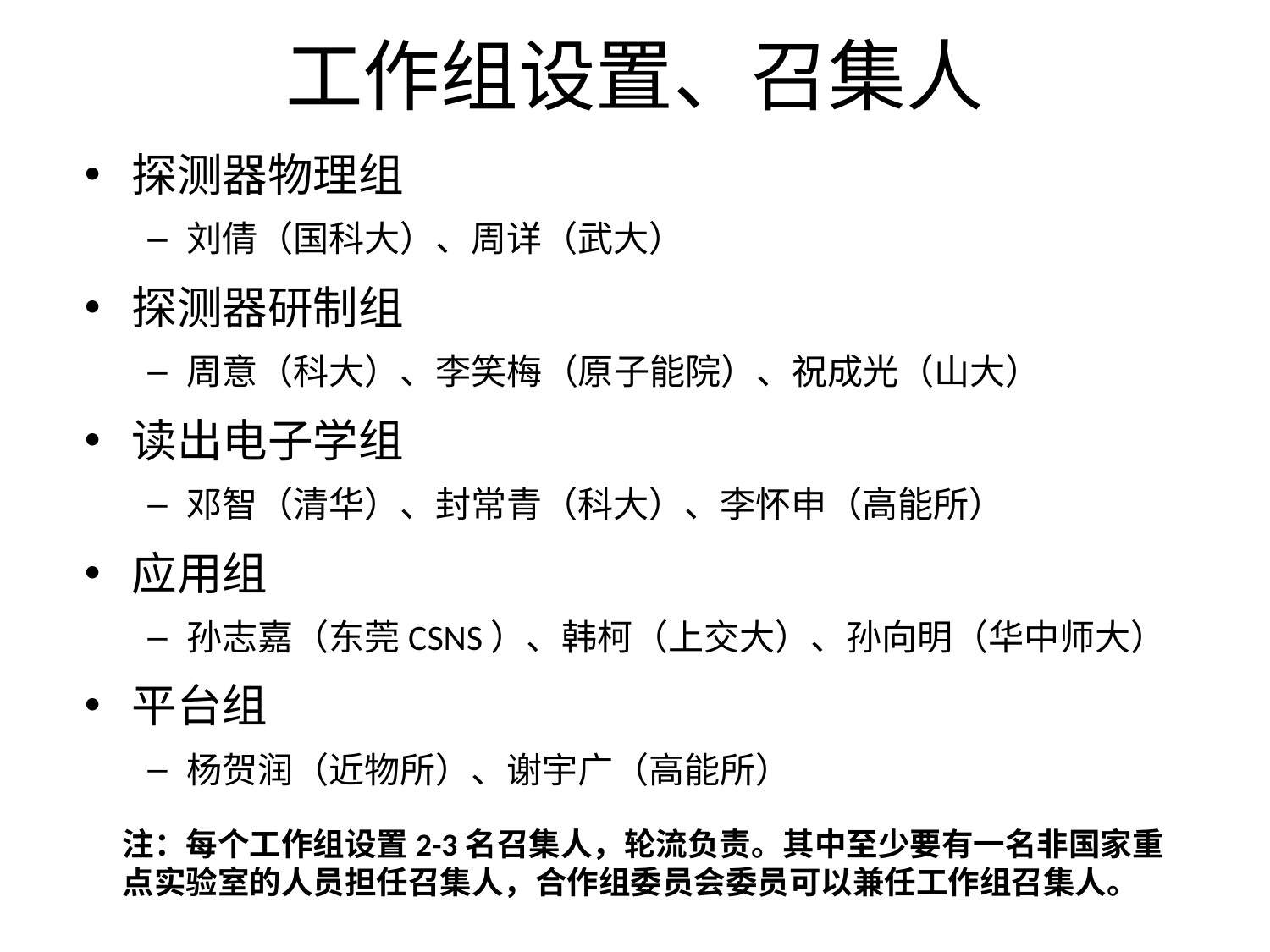

# 工作组设置、召集人
探测器物理组
刘倩（国科大）、周详（武大）
探测器研制组
周意（科大）、李笑梅（原子能院）、祝成光（山大）
读出电子学组
邓智（清华）、封常青（科大）、李怀申（高能所）
应用组
孙志嘉（东莞CSNS）、韩柯（上交大）、孙向明（华中师大）
平台组
杨贺润（近物所）、谢宇广（高能所）
注：每个工作组设置2-3名召集人，轮流负责。其中至少要有一名非国家重点实验室的人员担任召集人，合作组委员会委员可以兼任工作组召集人。
9